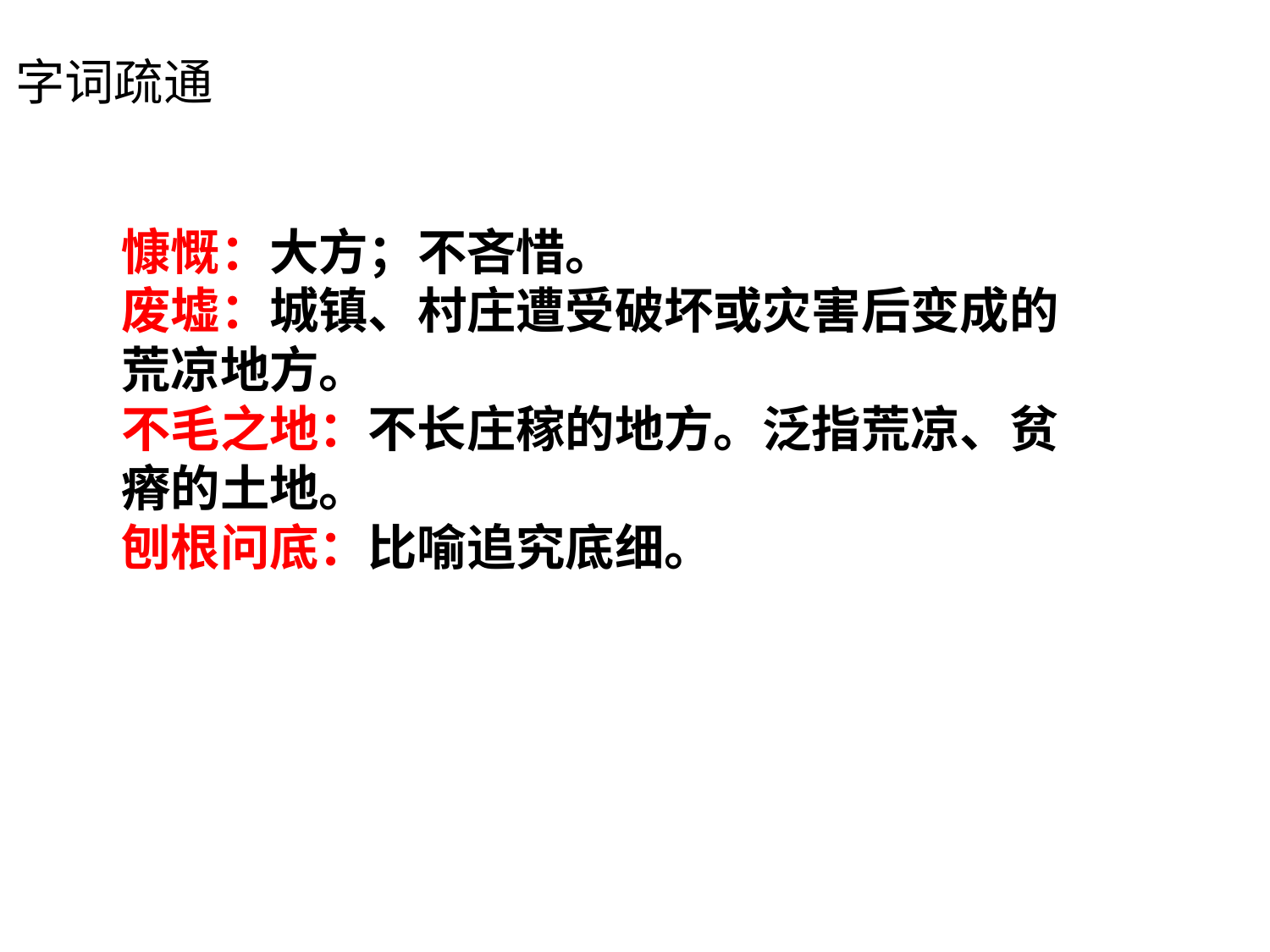

字词疏通
慷慨：大方；不吝惜。
废墟：城镇、村庄遭受破坏或灾害后变成的荒凉地方。
不毛之地：不长庄稼的地方。泛指荒凉、贫瘠的土地。
刨根问底：比喻追究底细。